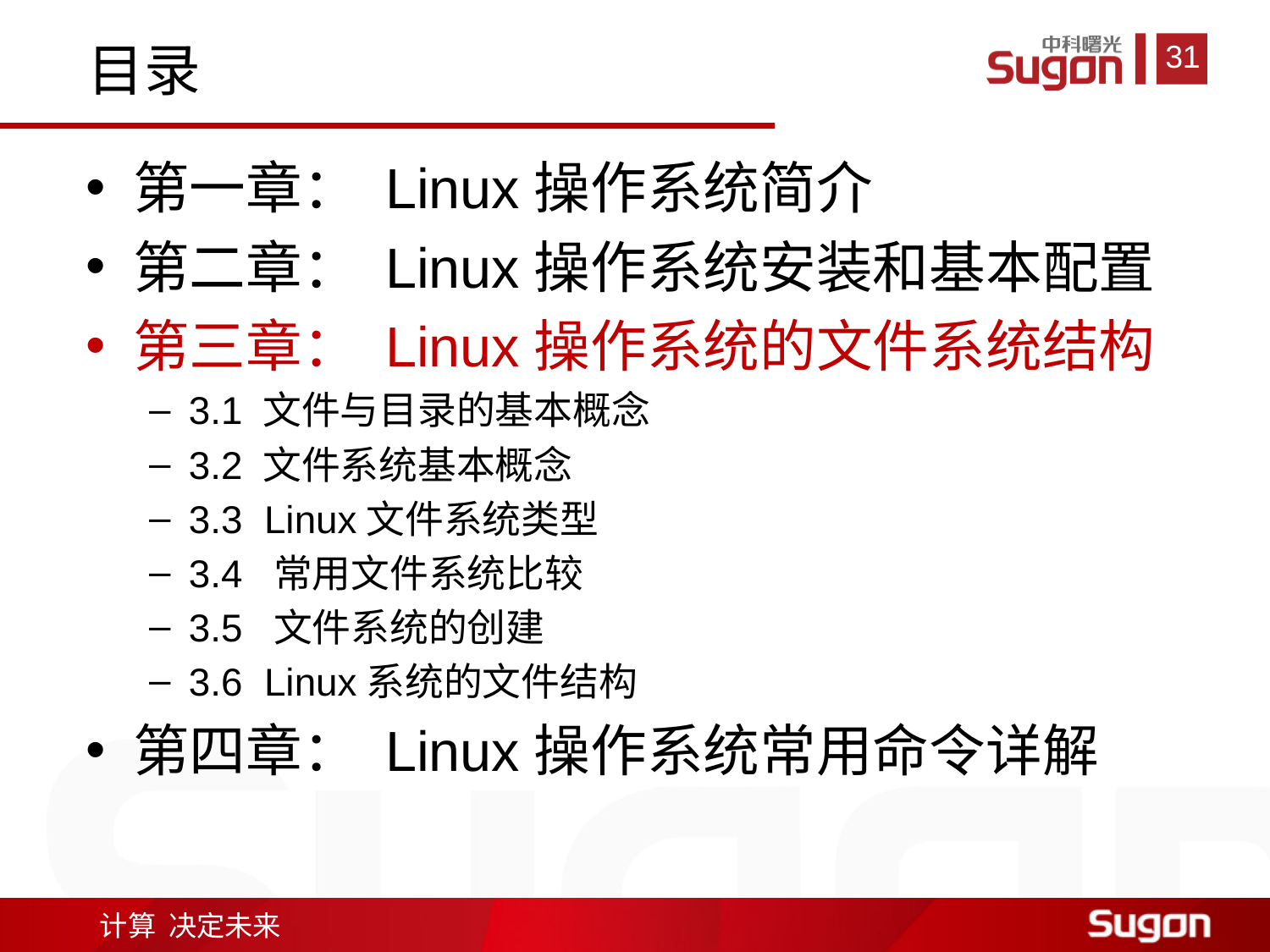

目录
第一章： Linux操作系统简介
第二章： Linux操作系统安装和基本配置
第三章： Linux操作系统的文件系统结构
3.1 文件与目录的基本概念
3.2 文件系统基本概念
3.3  Linux文件系统类型
3.4  常用文件系统比较
3.5  文件系统的创建
3.6  Linux系统的文件结构
第四章： Linux操作系统常用命令详解